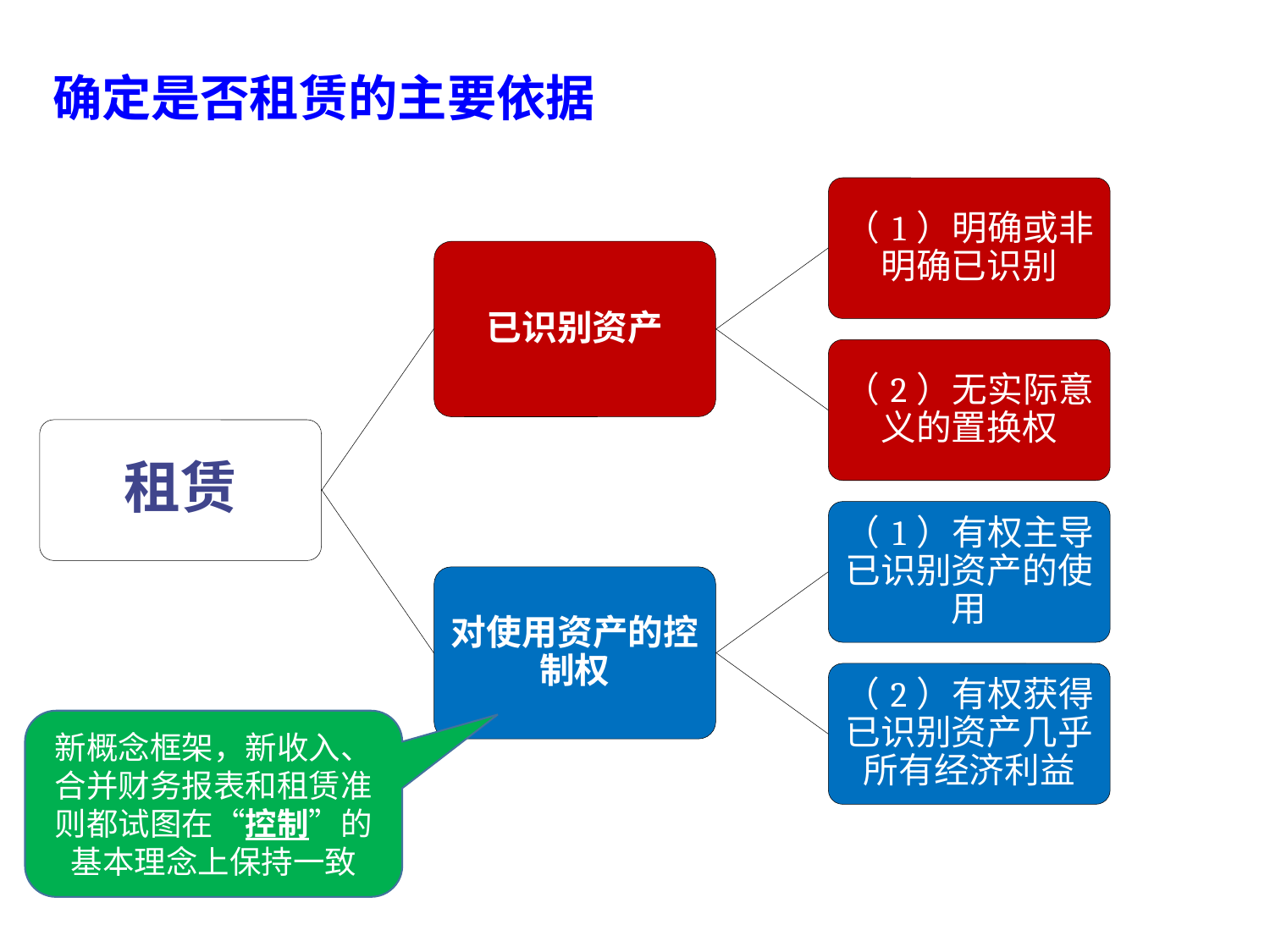

# 确定是否租赁的主要依据
租赁

已识别资产

（1）明确或非明确已识别

（2）无实际意义的置换权

对使用资产的控制权

（1）有权主导已识别资产的使用

（2）有权获得已识别资产几乎所有经济利益
新概念框架，新收入、合并财务报表和租赁准则都试图在“控制”的基本理念上保持一致
12